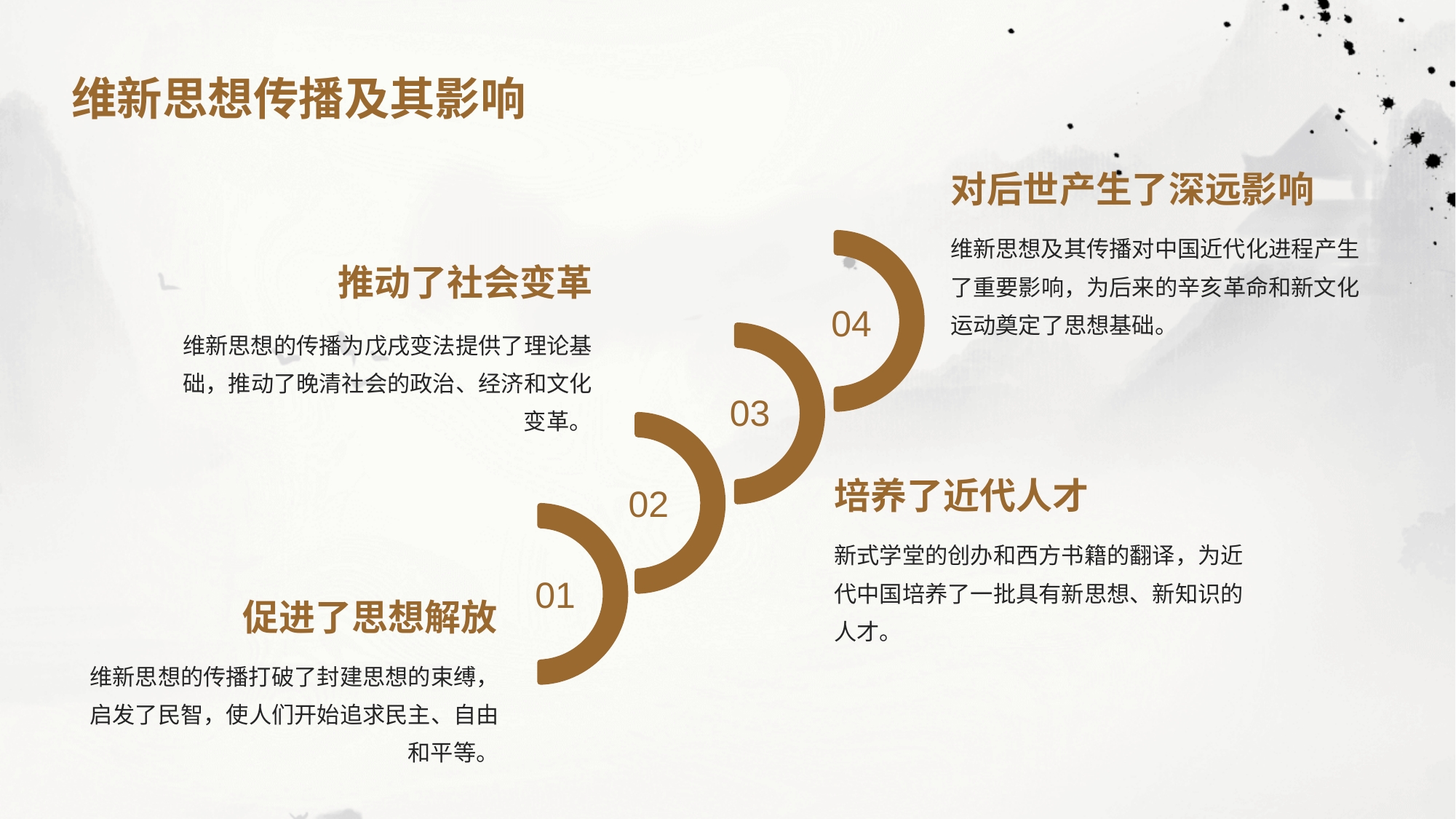

维新思想传播及其影响
对后世产生了深远影响
维新思想及其传播对中国近代化进程产生了重要影响，为后来的辛亥革命和新文化运动奠定了思想基础。

推动了社会变革
04
维新思想的传播为戊戌变法提供了理论基础，推动了晚清社会的政治、经济和文化变革。

03

培养了近代人才
02

新式学堂的创办和西方书籍的翻译，为近代中国培养了一批具有新思想、新知识的人才。
01
促进了思想解放
维新思想的传播打破了封建思想的束缚，启发了民智，使人们开始追求民主、自由和平等。